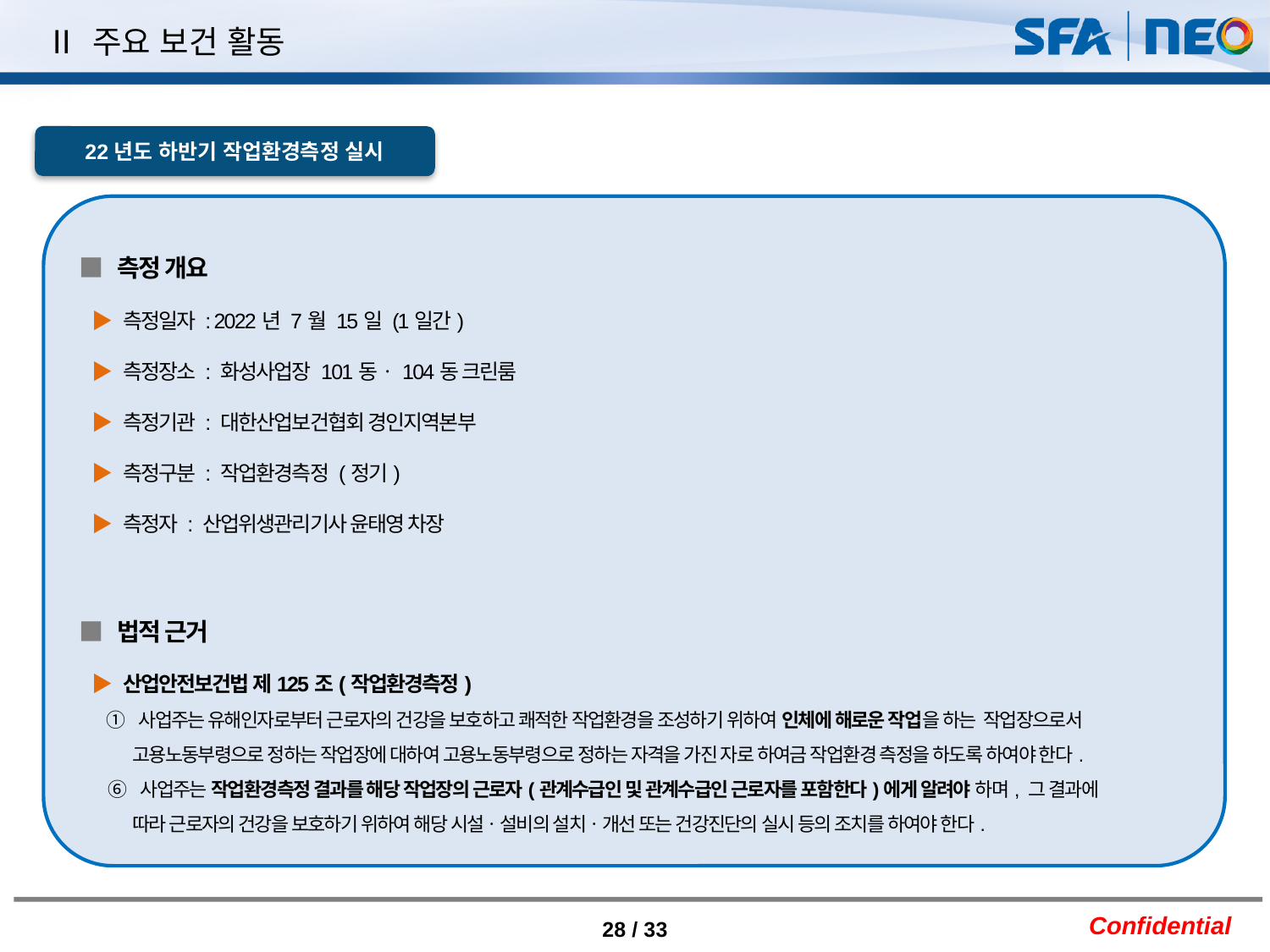

Ⅱ 주요 보건 활동
22년도 하반기 작업환경측정 실시

■ 측정 개요
   ▶ 측정일자 : 2022년 7월 15일 (1일간)
   ▶ 측정장소 : 화성사업장 101동ㆍ104동 크린룸
   ▶ 측정기관 : 대한산업보건협회 경인지역본부
   ▶ 측정구분 : 작업환경측정 (정기)
   ▶ 측정자 : 산업위생관리기사 윤태영 차장

■ 법적 근거
   ▶ 산업안전보건법 제125조(작업환경측정)
       ①  사업주는 유해인자로부터 근로자의 건강을 보호하고 쾌적한 작업환경을 조성하기 위하여 인체에 해로운 작업을 하는  작업장으로서
            고용노동부령으로 정하는 작업장에 대하여 고용노동부령으로 정하는 자격을 가진 자로 하여금 작업환경 측정을 하도록 하여야 한다.
       ⑥  사업주는 작업환경측정 결과를 해당 작업장의 근로자(관계수급인 및 관계수급인 근로자를 포함한다)에게 알려야 하며, 그 결과에
            따라 근로자의 건강을 보호하기 위하여 해당 시설ㆍ설비의 설치ㆍ개선 또는 건강진단의 실시 등의 조치를 하여야 한다.